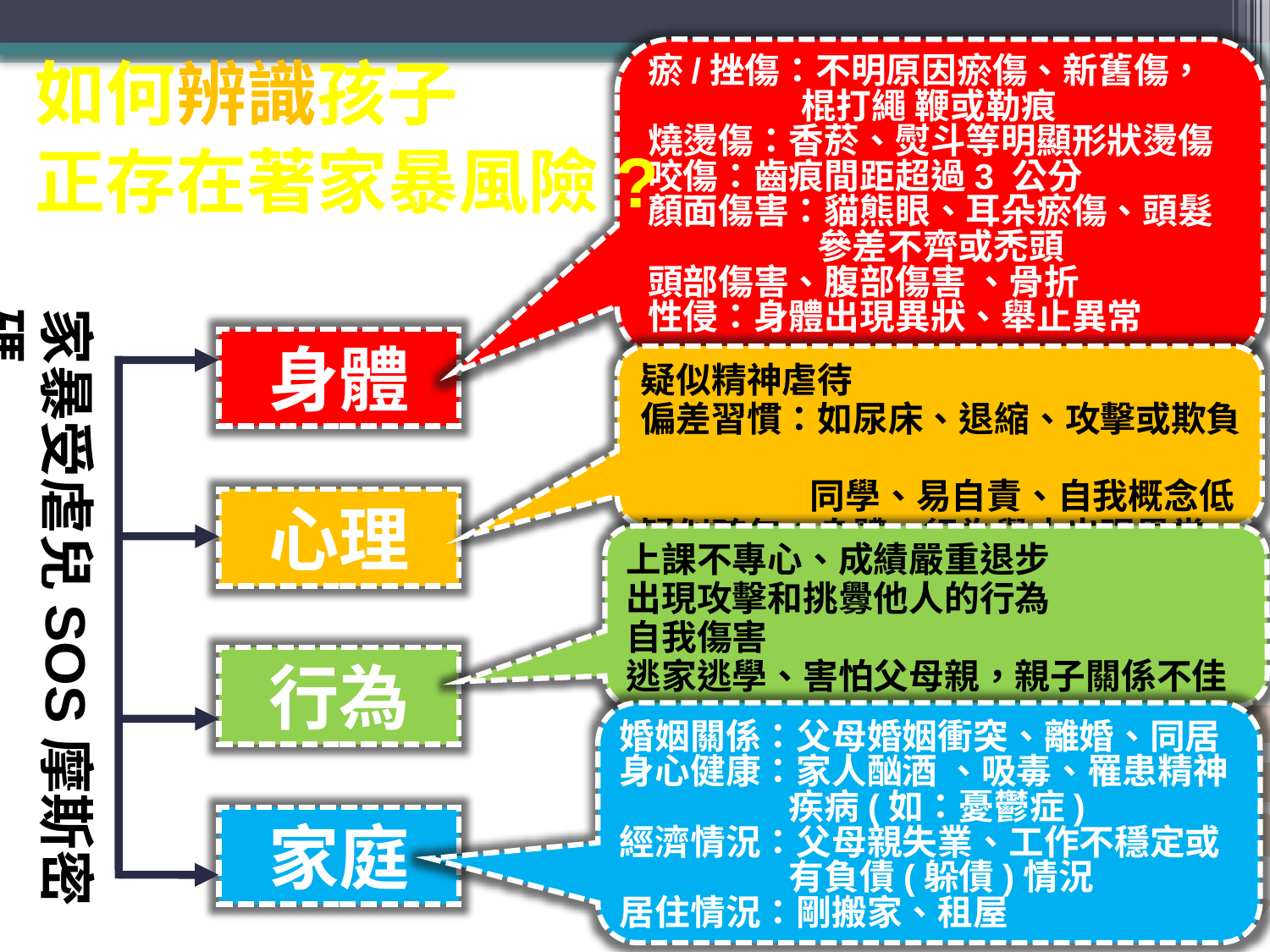

瘀/挫傷：不明原因瘀傷、新舊傷，
                  棍打繩 鞭或勒痕
燒燙傷：香菸、熨斗等明顯形狀燙傷
咬傷：齒痕間距超過3 公分
顏面傷害：貓熊眼、耳朵瘀傷、頭髮
                    參差不齊或禿頭
頭部傷害、腹部傷害 、骨折
性侵：身體出現異狀、舉止異常
如何辨識孩子
正存在著家暴風險?
家暴受虐兒SOS摩斯密碼
身體
疑似精神虐待
偏差習慣：如尿床、退縮、攻擊或欺負
                    同學、易自責、自我概念低
疑似疏忽：身體、行為舉止出現異常

家暴
心理
上課不專心、成績嚴重退步
出現攻擊和挑釁他人的行為
自我傷害
逃家逃學、害怕父母親，親子關係不佳

行為
婚姻關係：父母婚姻衝突、離婚、同居
身心健康：家人酗酒 、吸毒、罹患精神
                    疾病(如：憂鬱症)
經濟情況：父母親失業、工作不穩定或
                    有負債(躲債)情況
居住情況：剛搬家、租屋

家庭